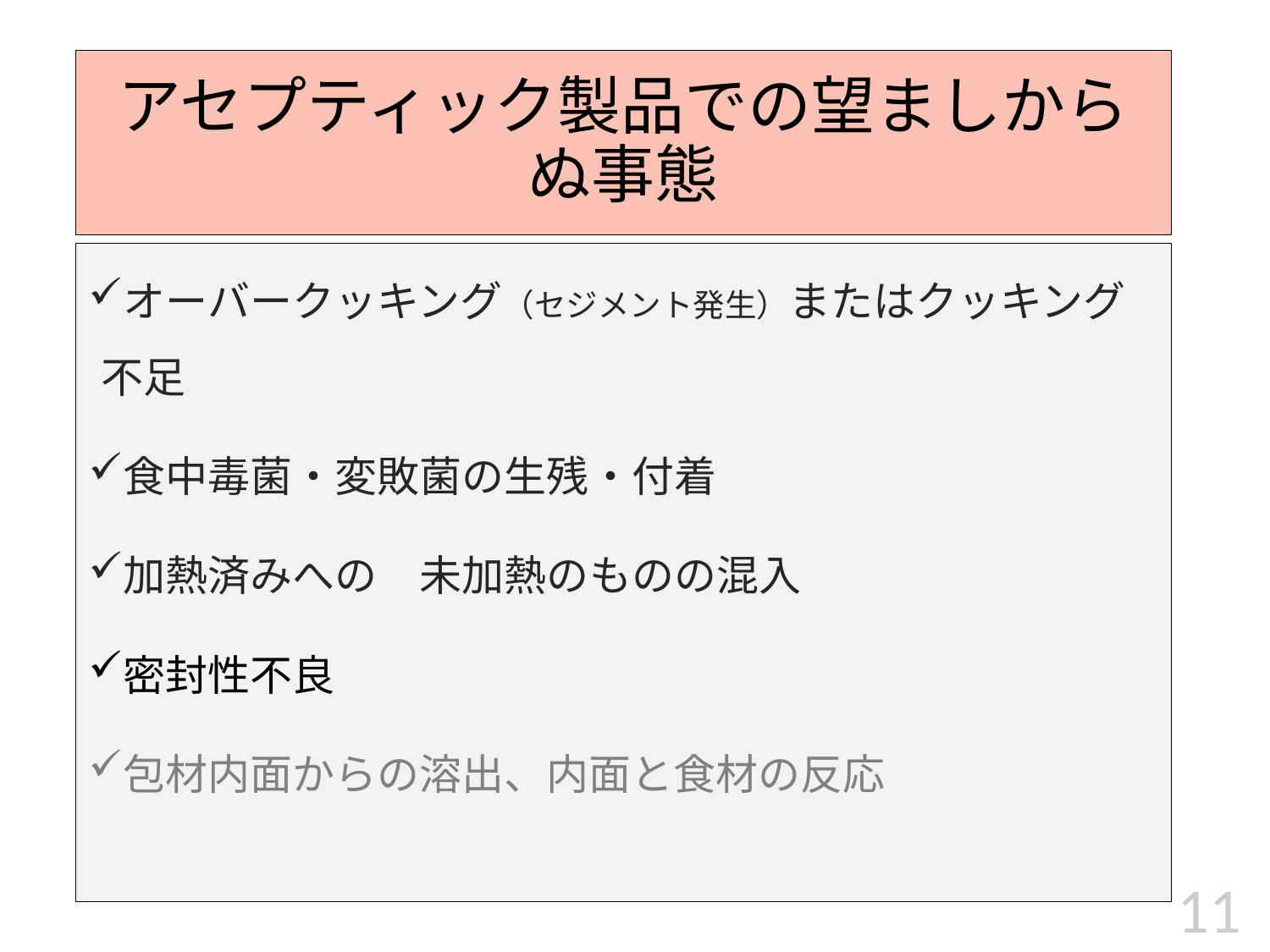

アセプティック製品での望ましからぬ事態
オーバークッキング（セジメント発生）またはクッキング不足
食中毒菌・変敗菌の生残・付着
加熱済みへの　未加熱のものの混入
密封性不良
包材内面からの溶出、内面と食材の反応

11